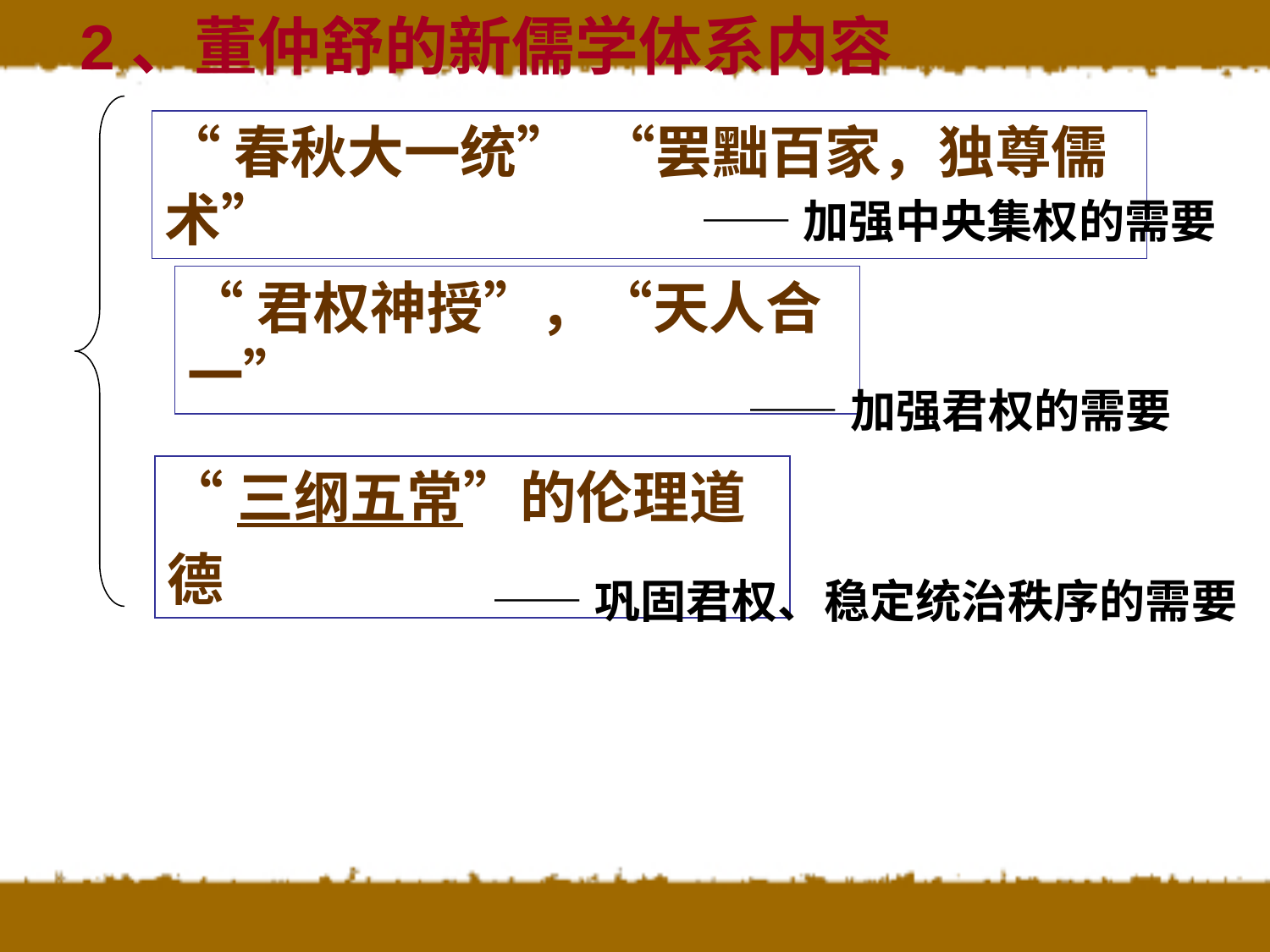

2、董仲舒的新儒学体系内容

“春秋大一统”  “罢黜百家，独尊儒术”
——加强中央集权的需要
“君权神授”，“天人合一”
——加强君权的需要
“三纲五常”的伦理道德
——巩固君权、稳定统治秩序的需要